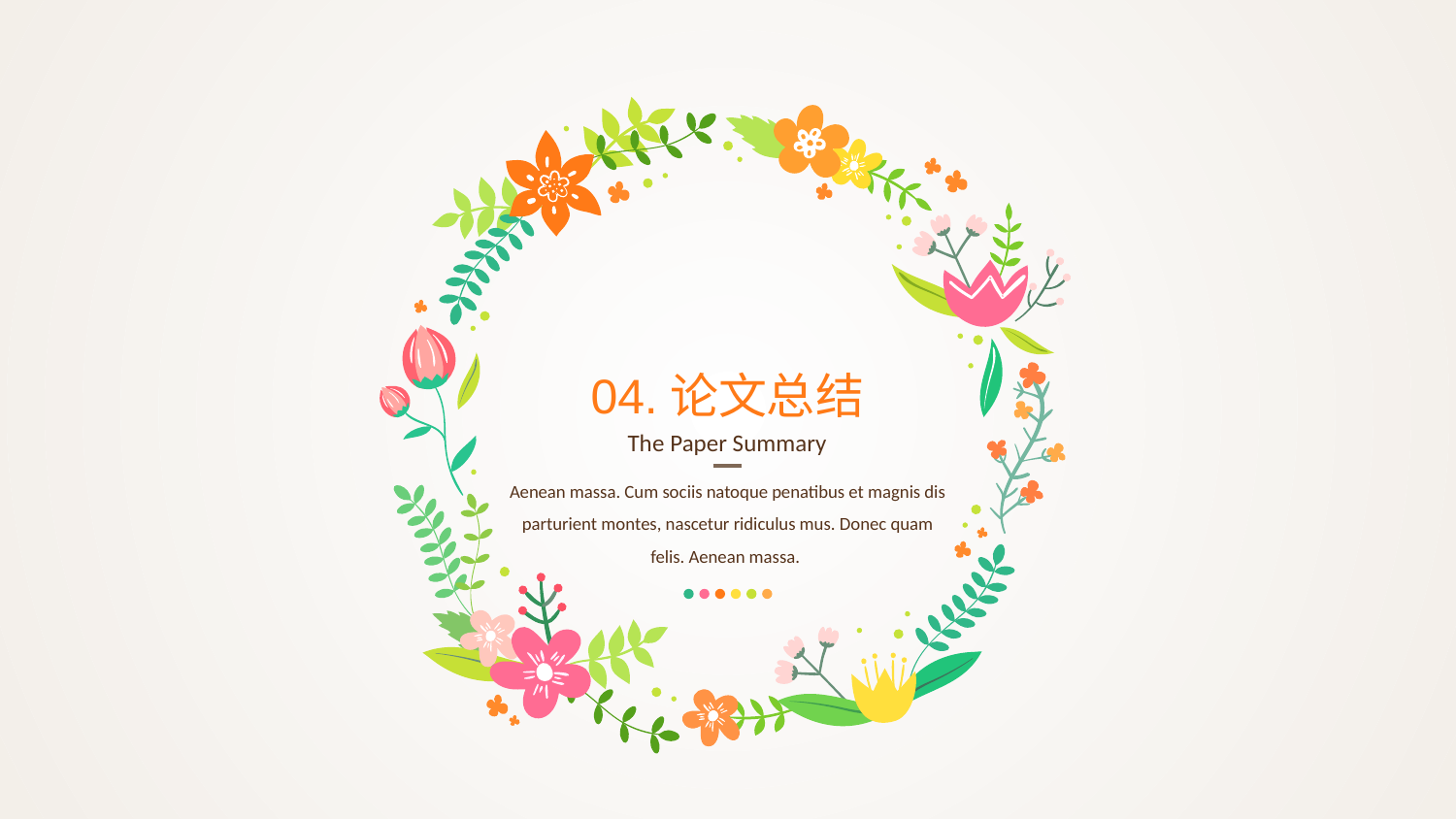

04.论文总结
The Paper Summary
Aenean massa. Cum sociis natoque penatibus et magnis dis parturient montes, nascetur ridiculus mus. Donec quam felis. Aenean massa.